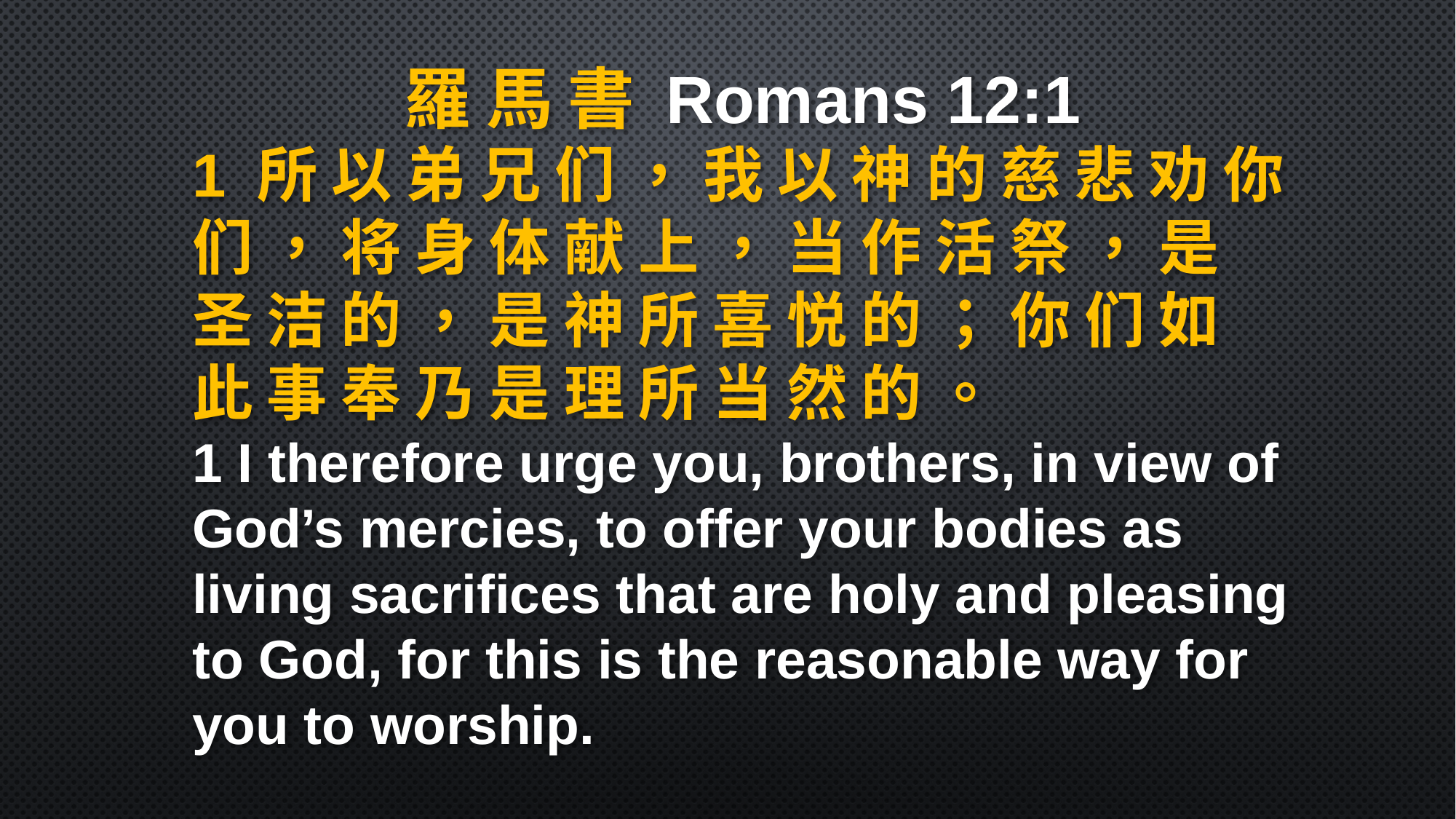

羅 馬 書 Romans 12:1
1 所 以 弟 兄 们 ， 我 以 神 的 慈 悲 劝 你 们 ， 将 身 体 献 上 ， 当 作 活 祭 ， 是 圣 洁 的 ， 是 神 所 喜 悦 的 ； 你 们 如 此 事 奉 乃 是 理 所 当 然 的 。
1 I therefore urge you, brothers, in view of God’s mercies, to offer your bodies as living sacrifices that are holy and pleasing to God, for this is the reasonable way for you to worship.